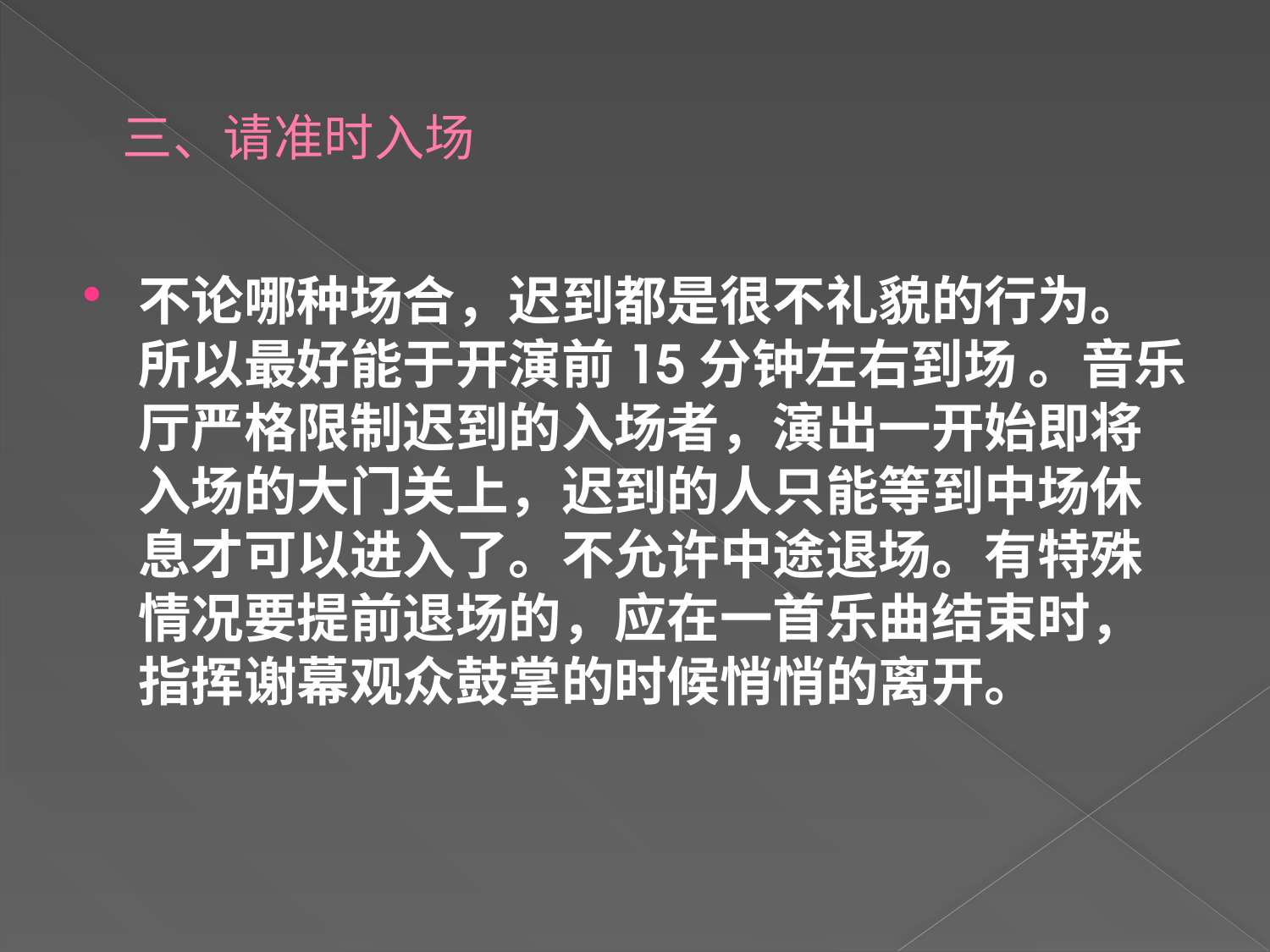

# 三、请准时入场
不论哪种场合，迟到都是很不礼貌的行为。所以最好能于开演前15分钟左右到场 。音乐厅严格限制迟到的入场者，演出一开始即将入场的大门关上，迟到的人只能等到中场休息才可以进入了。不允许中途退场。有特殊情况要提前退场的，应在一首乐曲结束时，指挥谢幕观众鼓掌的时候悄悄的离开。